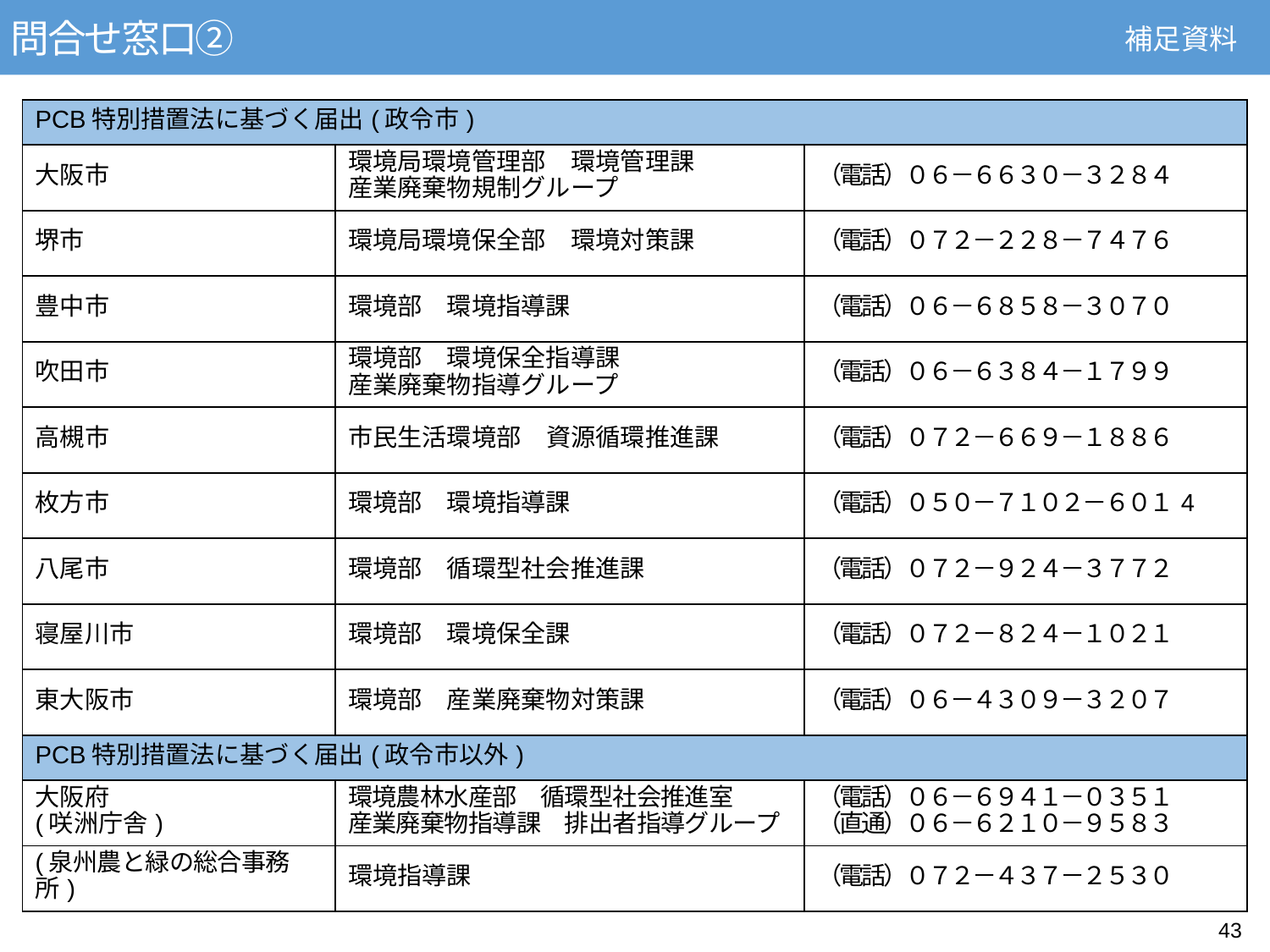

問合せ窓口②
補足資料
| PCB特別措置法に基づく届出(政令市) |  |  |
| --- | --- | --- |
| 大阪市 | 環境局環境管理部　環境管理課 産業廃棄物規制グループ | （電話）０６－６６３０－３２８４ |
| 堺市 | 環境局環境保全部　環境対策課 | （電話）０７２－２２８－７４７６ |
| 豊中市 | 環境部　環境指導課 | （電話）０６－６８５８－３０７０ |
| 吹田市 | 環境部　環境保全指導課　 産業廃棄物指導グループ | （電話）０６－６３８４－１７９９ |
| 高槻市 | 市民生活環境部　資源循環推進課 | （電話）０７２－６６９－１８８６ |
| 枚方市 | 環境部　環境指導課 | （電話）０５０－７１０２－６０１4 |
| 八尾市 | 環境部　循環型社会推進課 | （電話）０７２－９２４－３７７２ |
| 寝屋川市 | 環境部　環境保全課 | （電話）０７２－８２４－１０２１ |
| 東大阪市 | 環境部　産業廃棄物対策課 | （電話）０６－４３０９－３２０７ |
| PCB特別措置法に基づく届出(政令市以外) |  |  |
| 大阪府 (咲洲庁舎) | 環境農林水産部　循環型社会推進室 産業廃棄物指導課　排出者指導グループ | （電話）０６－６９４１－０３５１ （直通）０６－６２１０－９５８３ |
| (泉州農と緑の総合事務所) | 環境指導課 | （電話）０７２－４３７－２５３０ |
43